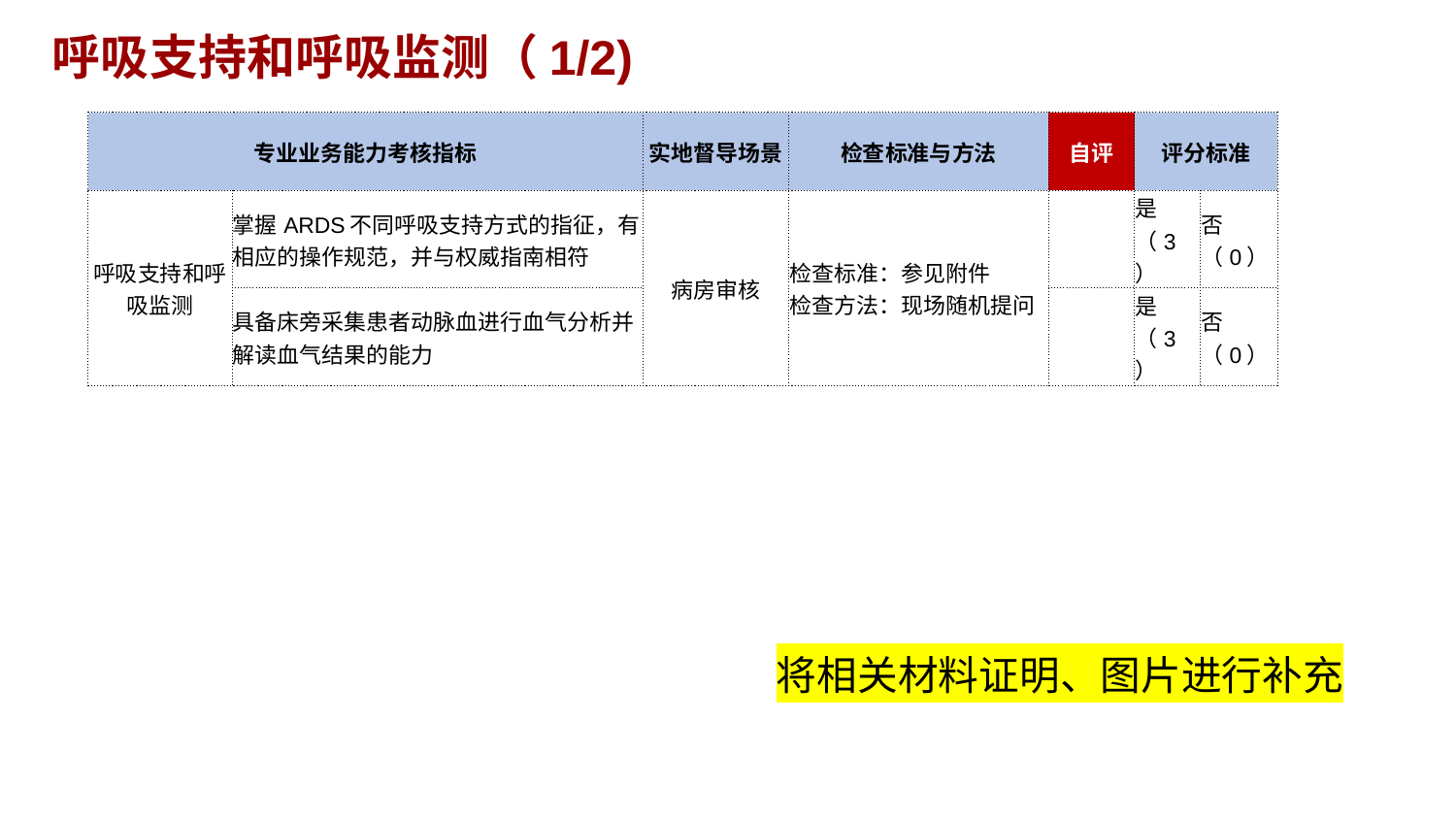

呼吸支持和呼吸监测（1/2)
| 专业业务能力考核指标 |  | 实地督导场景 | 检查标准与方法 | 自评 | 评分标准 |  |
| --- | --- | --- | --- | --- | --- | --- |
| 呼吸支持和呼吸监测 | 掌握ARDS不同呼吸支持方式的指征，有相应的操作规范，并与权威指南相符 | 病房审核 | 检查标准：参见附件 检查方法：现场随机提问 |  | 是（3） | 否（0） |
|  | 具备床旁采集患者动脉血进行血气分析并解读血气结果的能力 |  |  |  | 是（3） | 否（0） |
将相关材料证明、图片进行补充